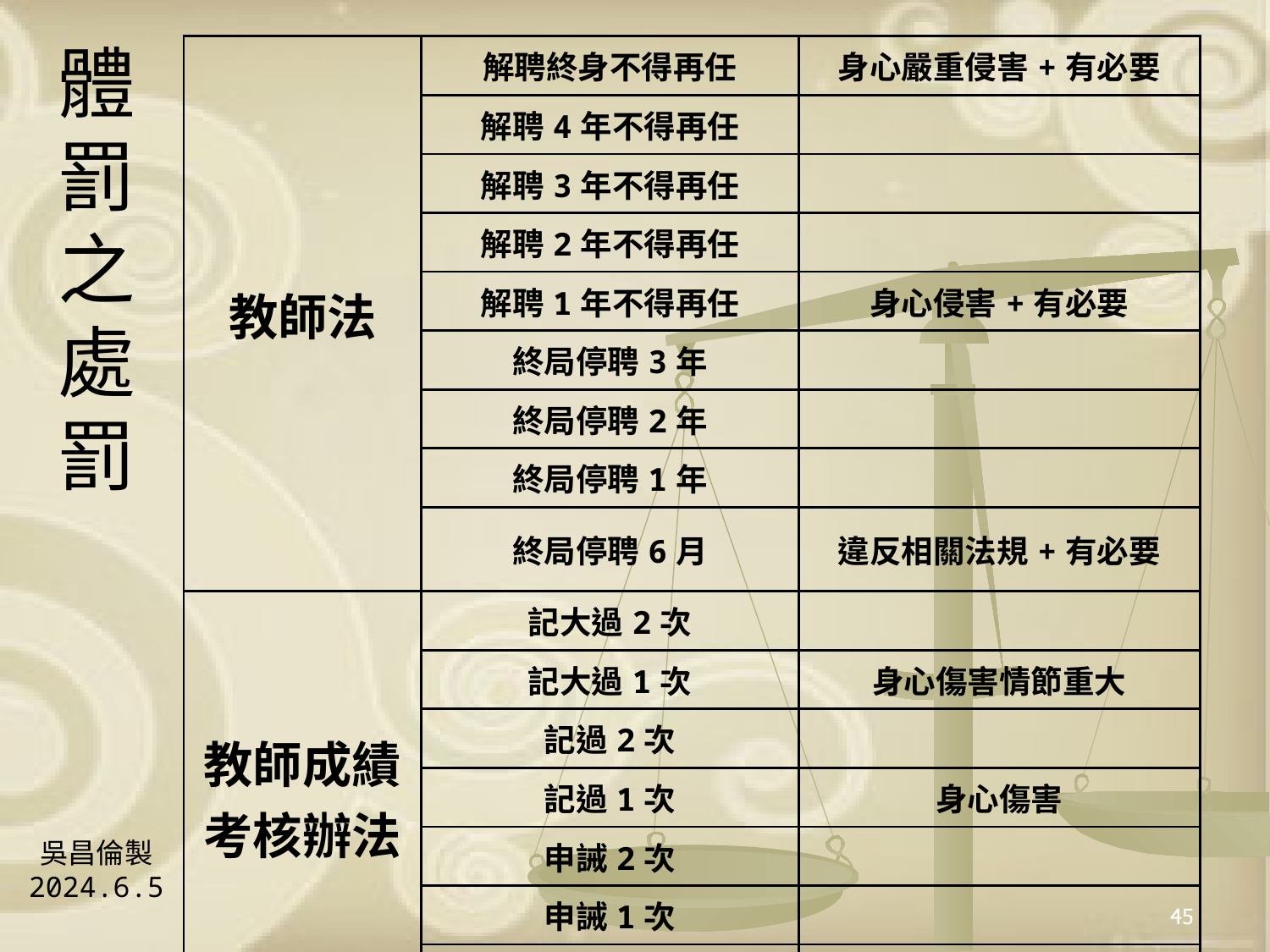

# 體罰之處罰
| 教師法 | 解聘終身不得再任 | 身心嚴重侵害+有必要 |
| --- | --- | --- |
|  | 解聘4年不得再任 |  |
|  | 解聘3年不得再任 |  |
|  | 解聘2年不得再任 |  |
|  | 解聘1年不得再任 | 身心侵害+有必要 |
|  | 終局停聘3年 |  |
|  | 終局停聘2年 |  |
|  | 終局停聘1年 |  |
|  | 終局停聘6月 | 違反相關法規+有必要 |
| 教師成績考核辦法 | 記大過2次 |  |
|  | 記大過1次 | 身心傷害情節重大 |
|  | 記過2次 |  |
|  | 記過1次 | 身心傷害 |
|  | 申誡2次 |  |
|  | 申誡1次 |  |
|  | 不予懲處 | 情節輕微 |
吳昌倫製
2024.6.5
45